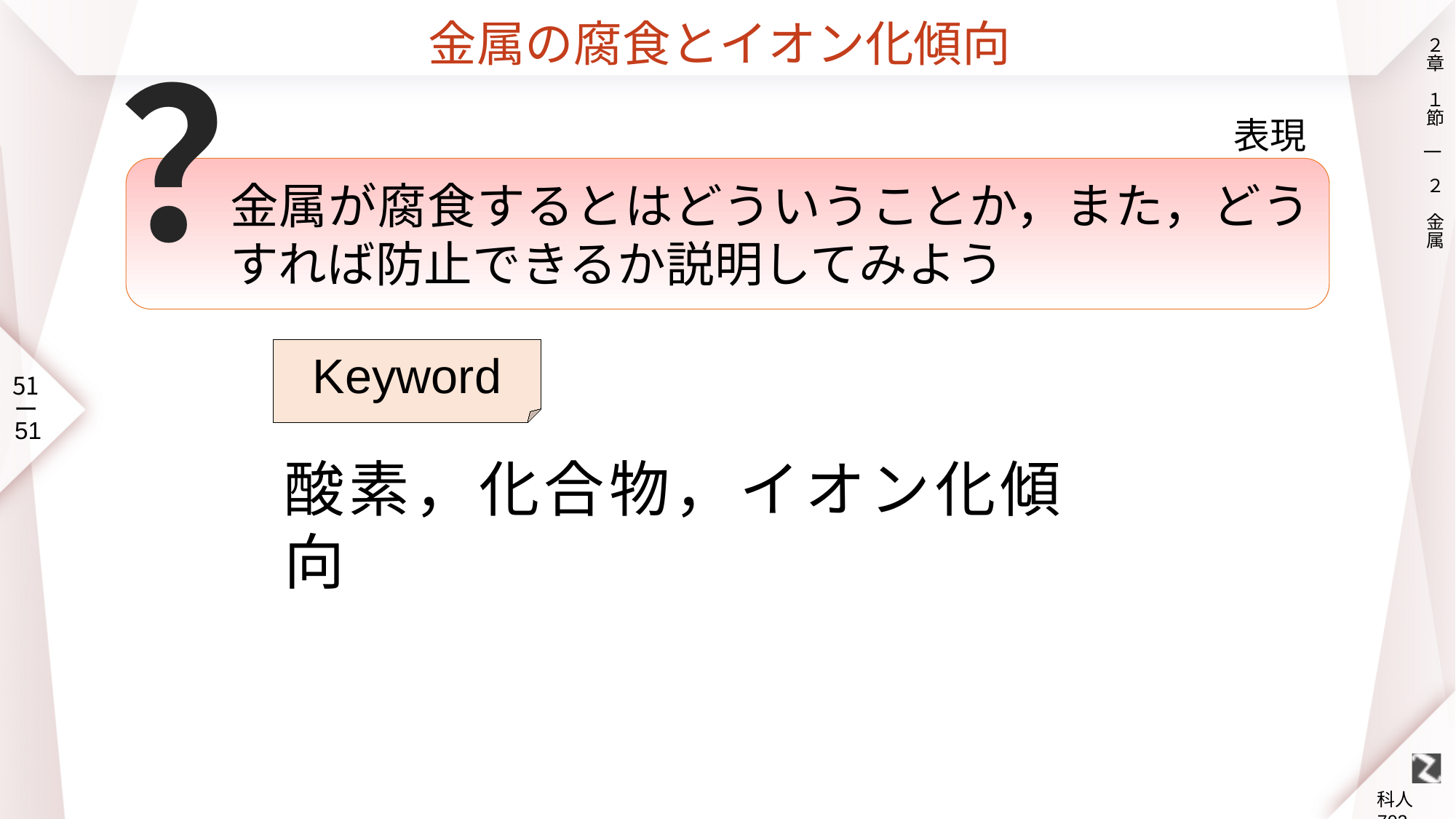

# 金属の腐食とイオン化傾向
２章　１節　|　２　金属
？
表現
金属が腐食するとはどういうことか，また，どうすれば防止できるか説明してみよう
Keyword
酸素，化合物，イオン化傾向